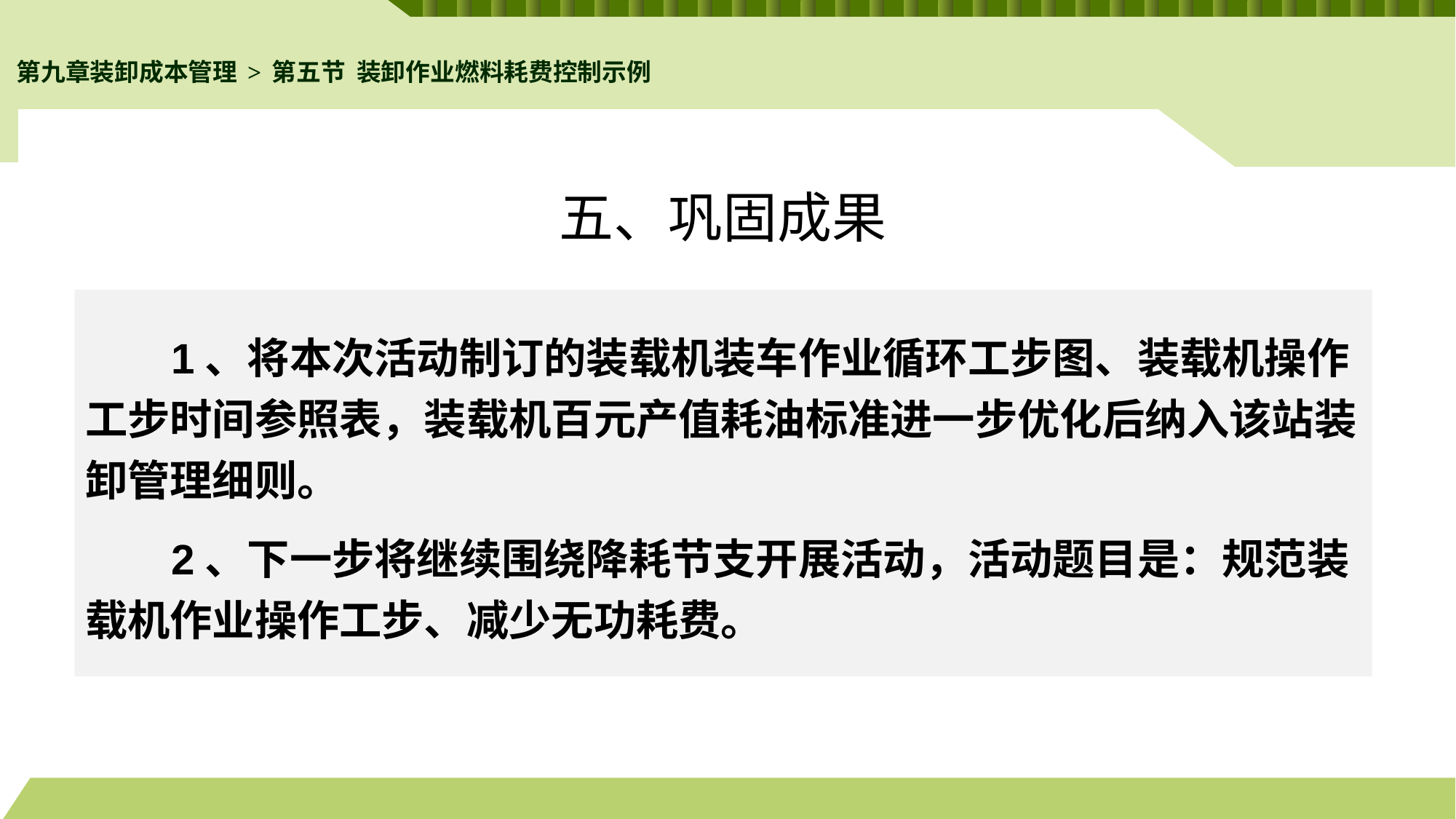

第九章装卸成本管理>第五节  装卸作业燃料耗费控制示例
# 五、巩固成果
1、将本次活动制订的装载机装车作业循环工步图、装载机操作工步时间参照表，装载机百元产值耗油标准进一步优化后纳入该站装卸管理细则。
2、下一步将继续围绕降耗节支开展活动，活动题目是：规范装载机作业操作工步、减少无功耗费。